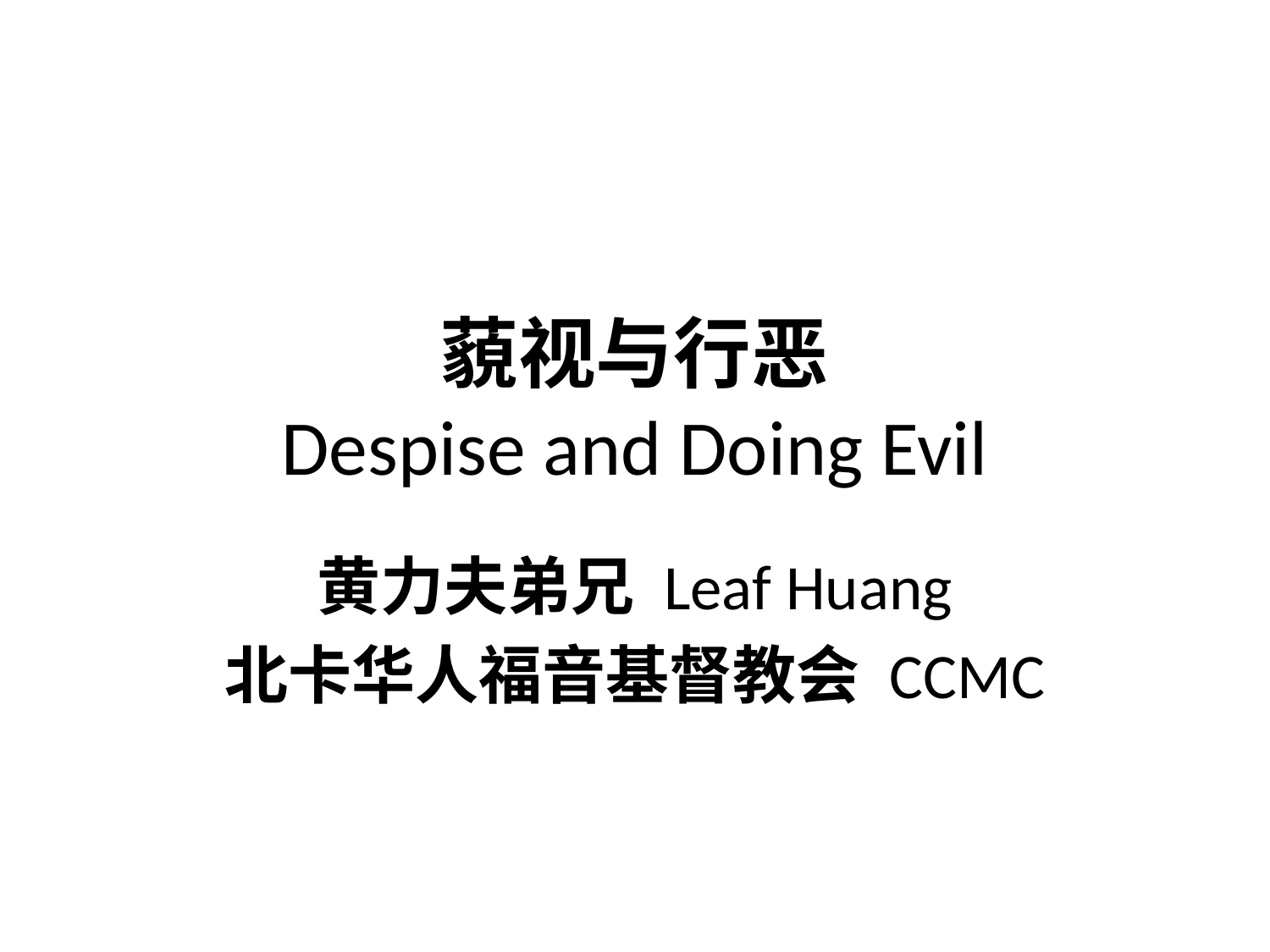

# 藐视与行恶 Despise and Doing Evil
黄力夫弟兄 Leaf Huang
北卡华人福音基督教会 CCMC